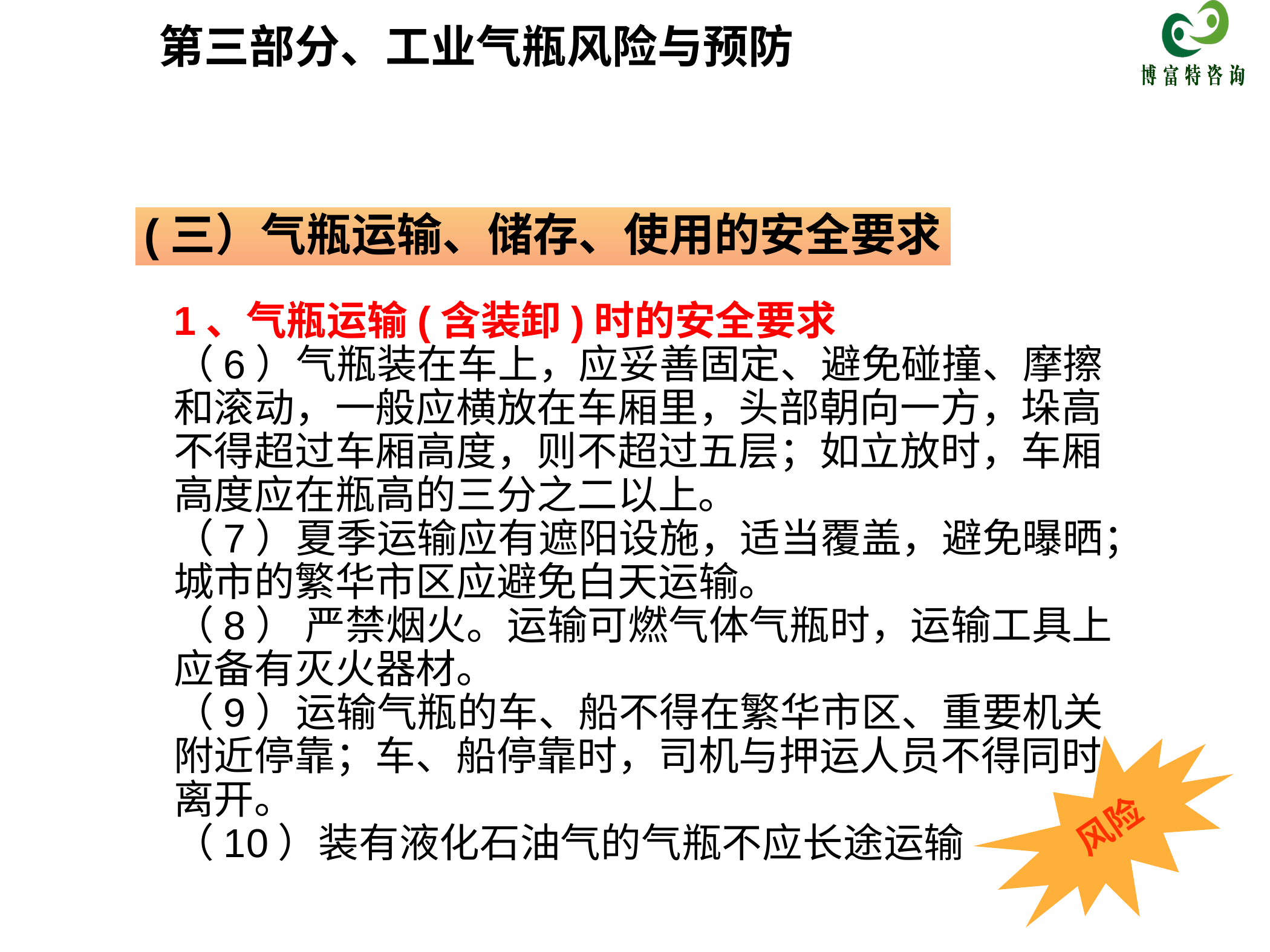

第三部分、工业气瓶风险与预防
(三）气瓶运输、储存、使用的安全要求
1、气瓶运输(含装卸)时的安全要求
（6）气瓶装在车上，应妥善固定、避免碰撞、摩擦和滚动，一般应横放在车厢里，头部朝向一方，垛高不得超过车厢高度，则不超过五层；如立放时，车厢高度应在瓶高的三分之二以上。
（7）夏季运输应有遮阳设施，适当覆盖，避免曝晒；城市的繁华市区应避免白天运输。
（8） 严禁烟火。运输可燃气体气瓶时，运输工具上应备有灭火器材。
（9）运输气瓶的车、船不得在繁华市区、重要机关附近停靠；车、船停靠时，司机与押运人员不得同时离开。
（10）装有液化石油气的气瓶不应长途运输
风险